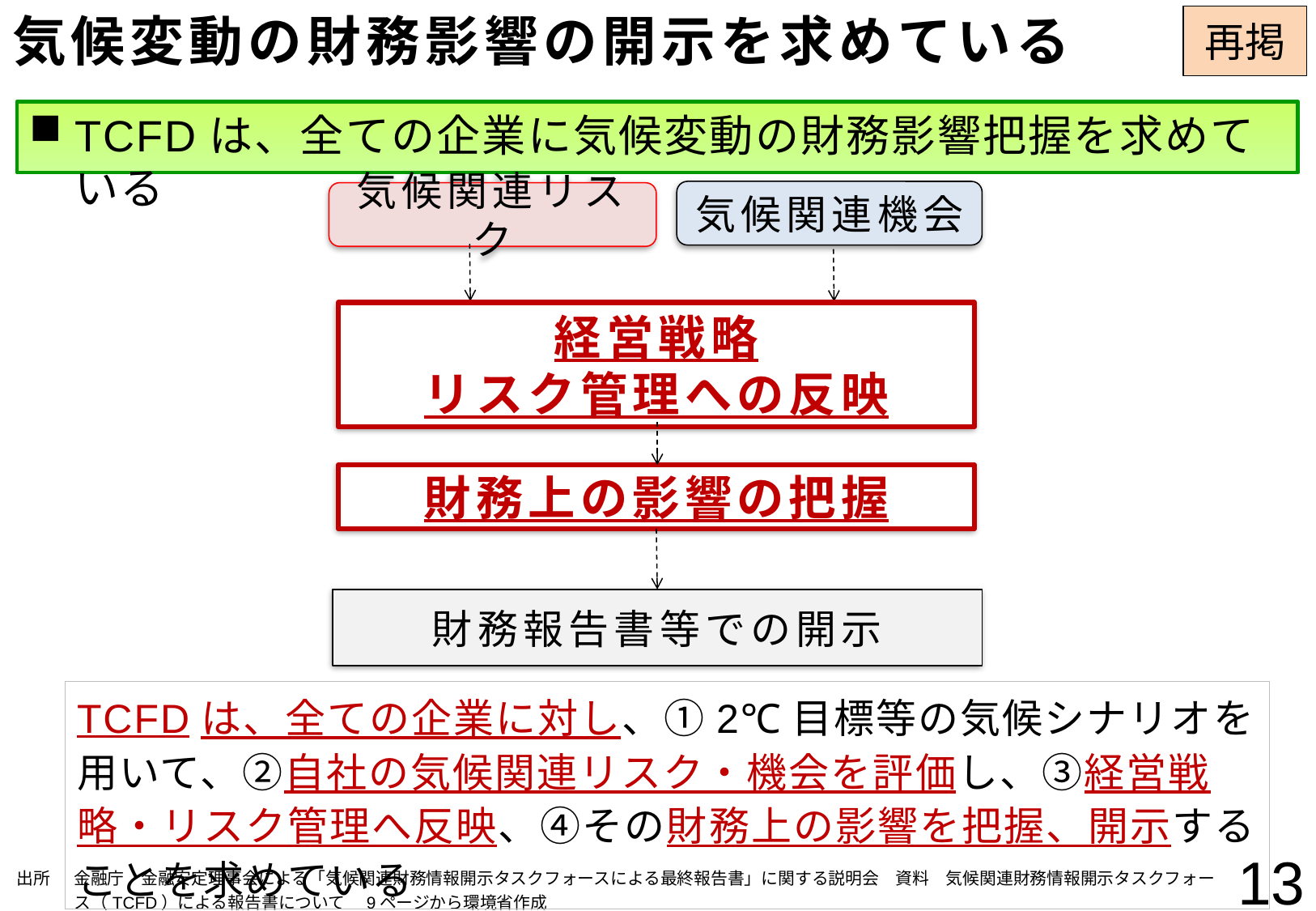

# 気候変動の財務影響の開示を求めている
再掲
TCFDは、全ての企業に気候変動の財務影響把握を求めている
気候関連機会
気候関連リスク
経営戦略
リスク管理への反映
財務上の影響の把握
財務報告書等での開示
TCFDは、全ての企業に対し、①2℃目標等の気候シナリオを用いて、②自社の気候関連リスク・機会を評価し、③経営戦略・リスク管理へ反映、④その財務上の影響を把握、開示することを求めている
13
| 出所 | 金融庁　金融安定理事会による「気候関連財務情報開示タスクフォースによる最終報告書」に関する説明会　資料　気候関連財務情報開示タスクフォース（TCFD）による報告書について　9ページから環境省作成 |
| --- | --- |